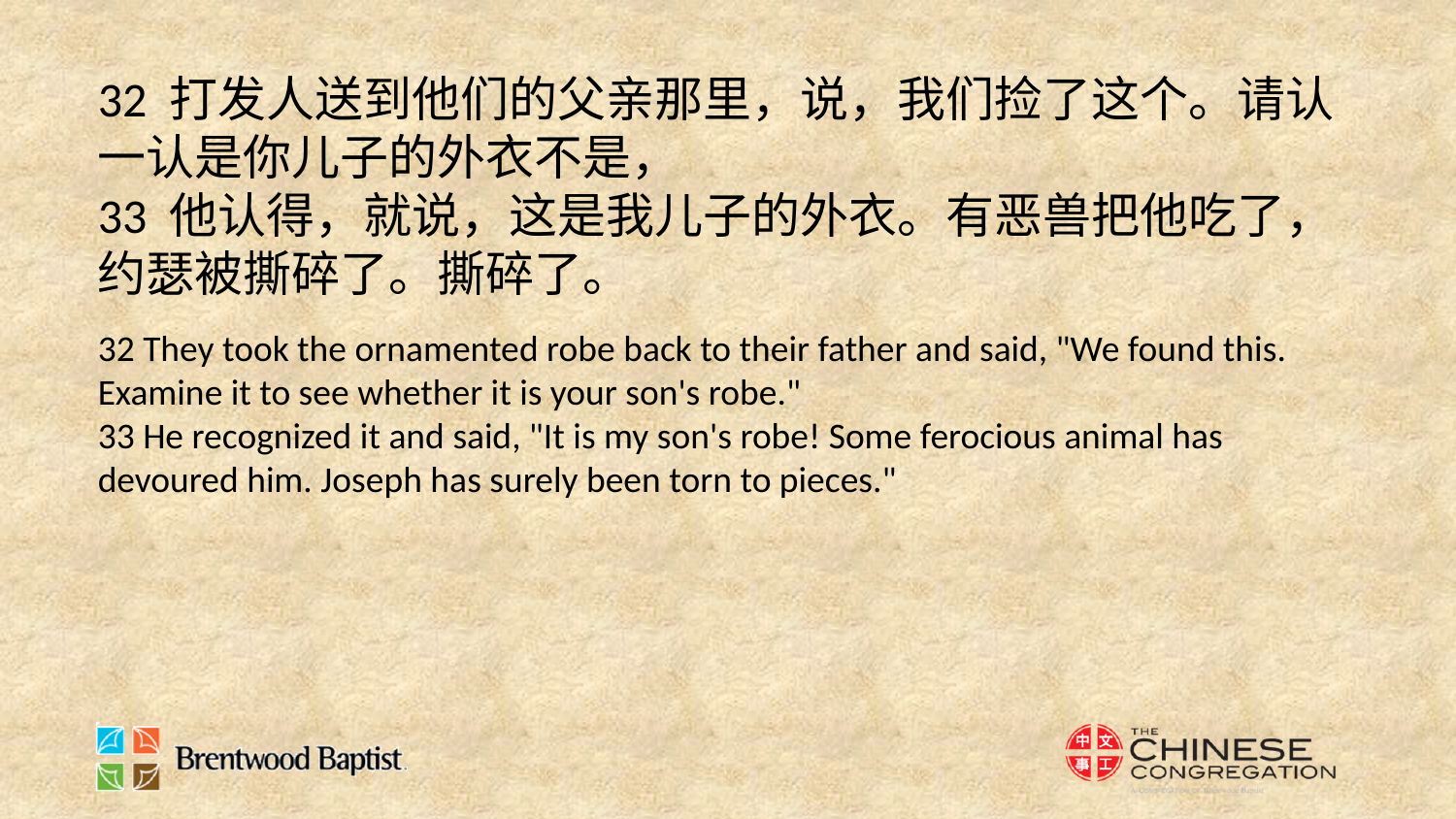

32 打发人送到他们的父亲那里，说，我们捡了这个。请认一认是你儿子的外衣不是，
33 他认得，就说，这是我儿子的外衣。有恶兽把他吃了，约瑟被撕碎了。撕碎了。

32 They took the ornamented robe back to their father and said, "We found this. Examine it to see whether it is your son's robe."
33 He recognized it and said, "It is my son's robe! Some ferocious animal has devoured him. Joseph has surely been torn to pieces."